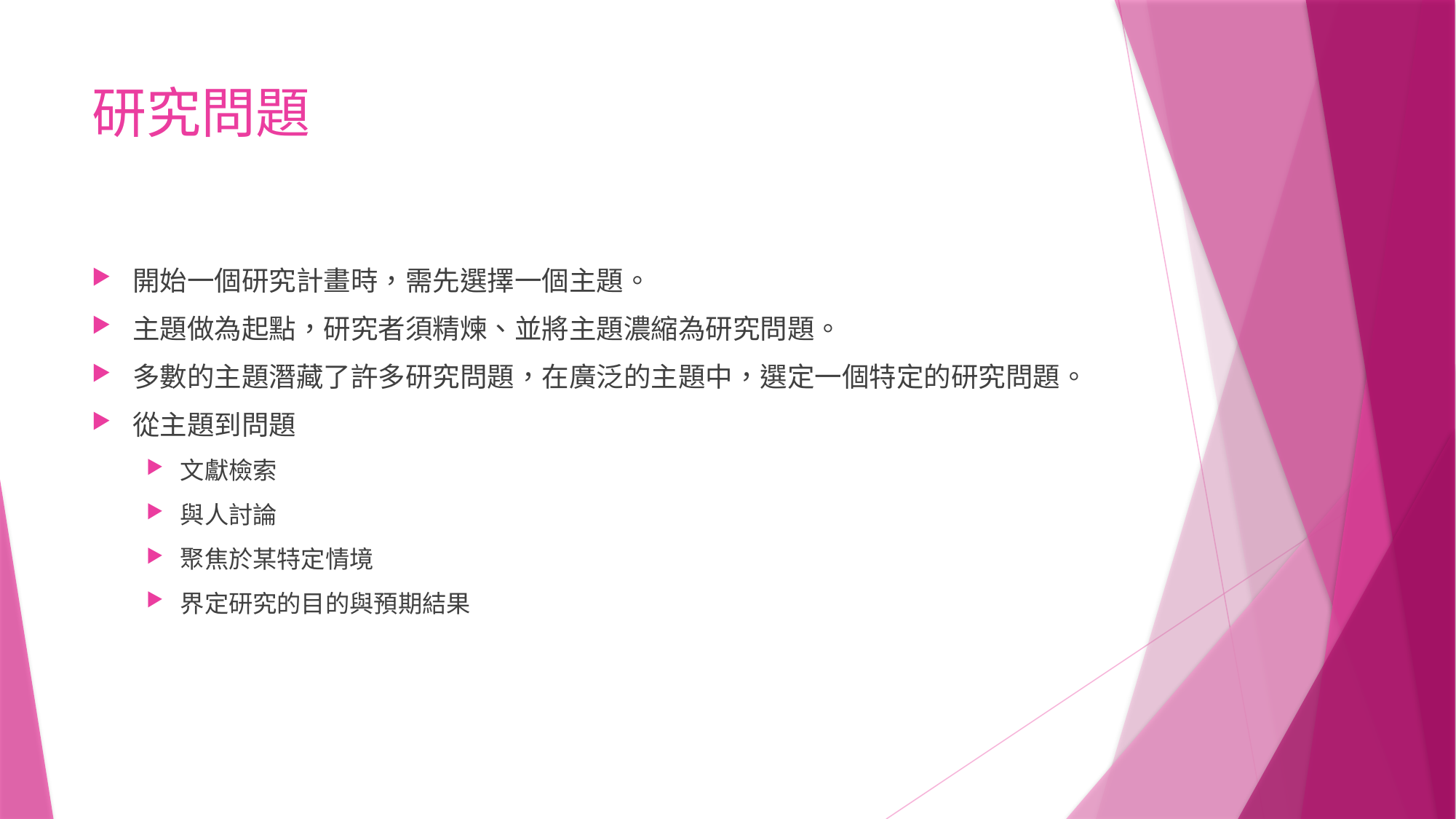

# 研究問題
開始一個研究計畫時，需先選擇一個主題。
主題做為起點，研究者須精煉、並將主題濃縮為研究問題。
多數的主題潛藏了許多研究問題，在廣泛的主題中，選定一個特定的研究問題。
從主題到問題
文獻檢索
與人討論
聚焦於某特定情境
界定研究的目的與預期結果